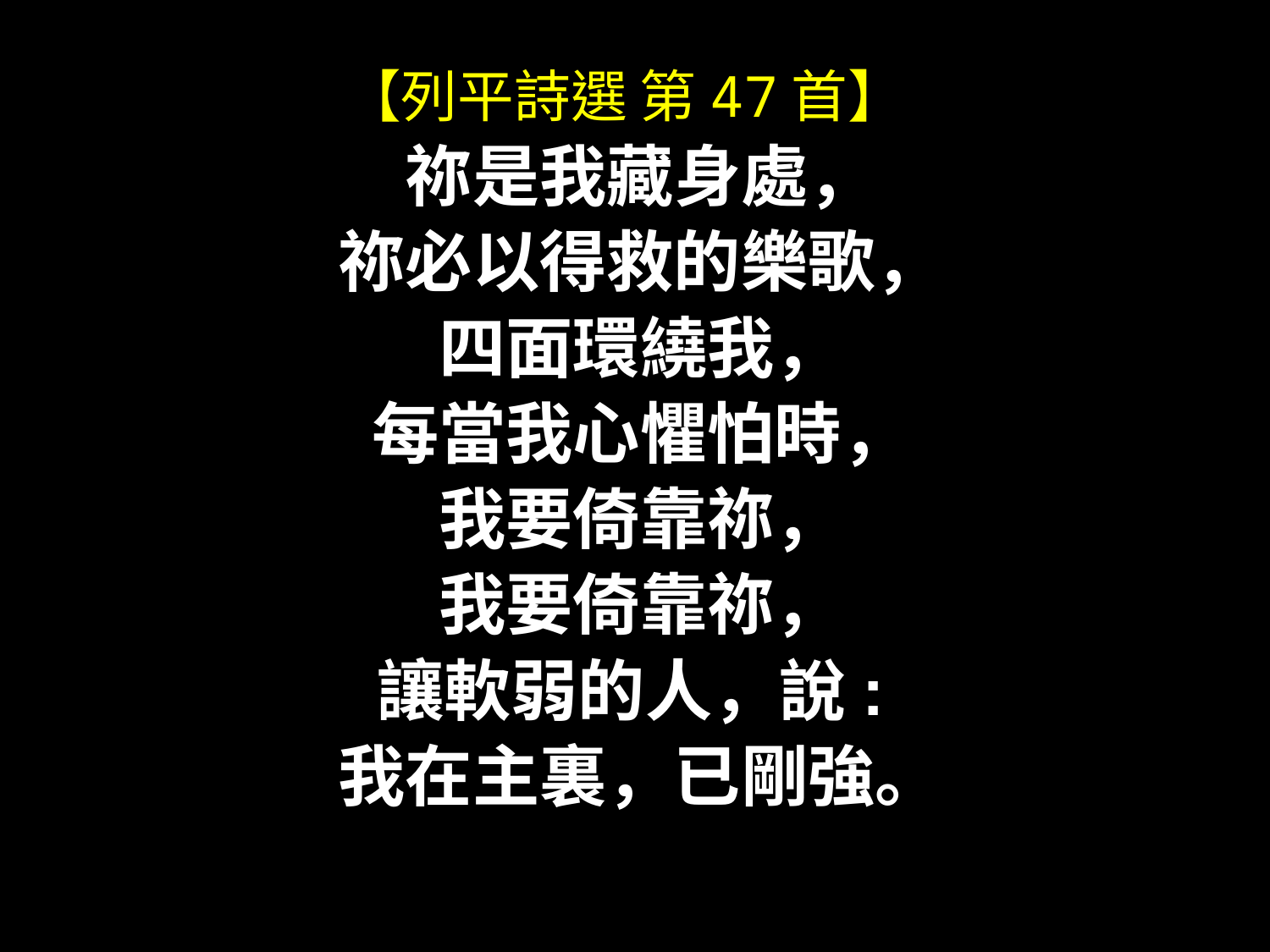

# 【列平詩選 第47首】
祢是我藏身處，
祢必以得救的樂歌，
四面環繞我，
每當我心懼怕時，
我要倚靠祢，
我要倚靠祢，
讓軟弱的人，說:
我在主裏，已剛強。